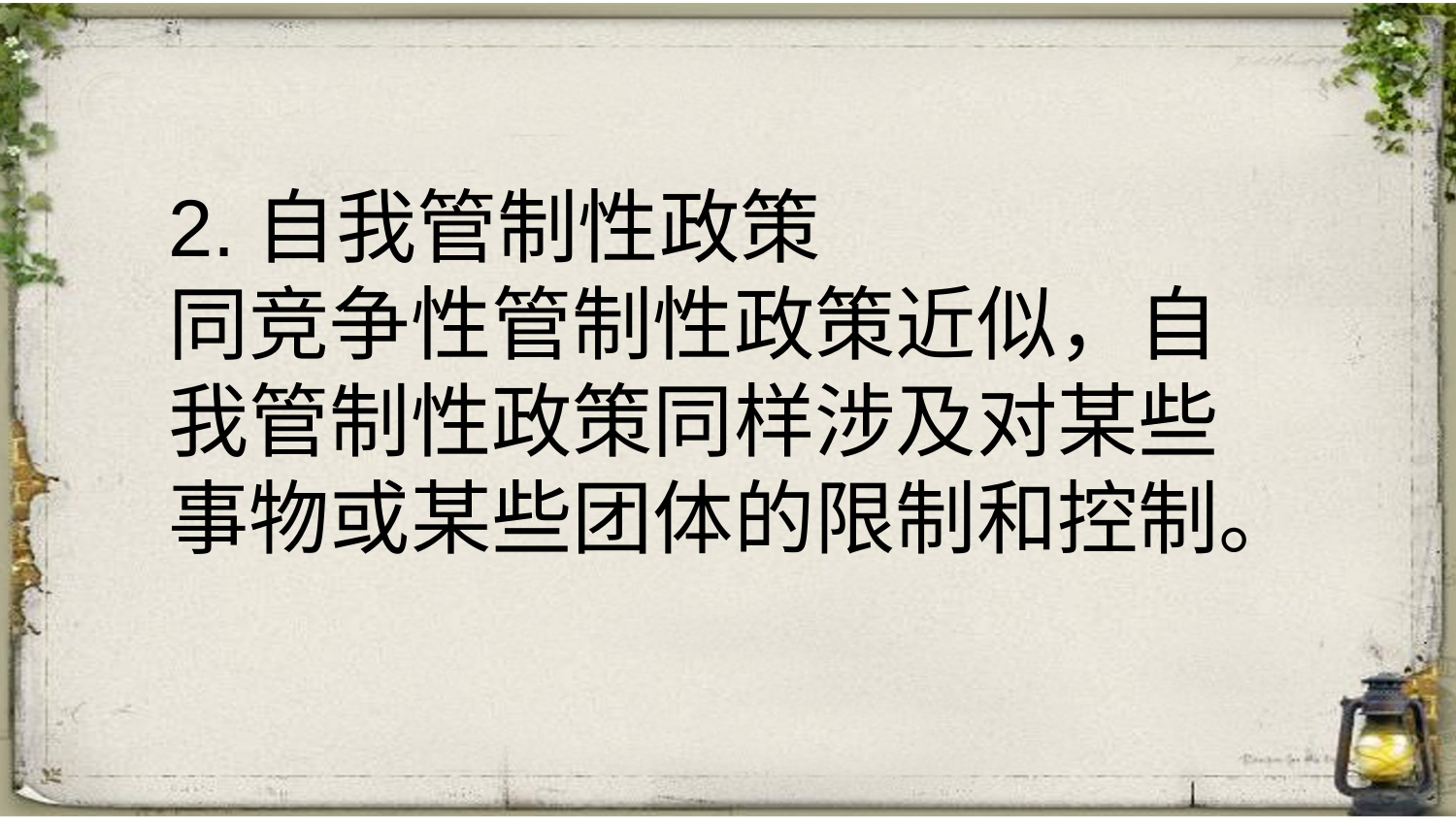

2.自我管制性政策
同竞争性管制性政策近似，自我管制性政策同样涉及对某些事物或某些团体的限制和控制。